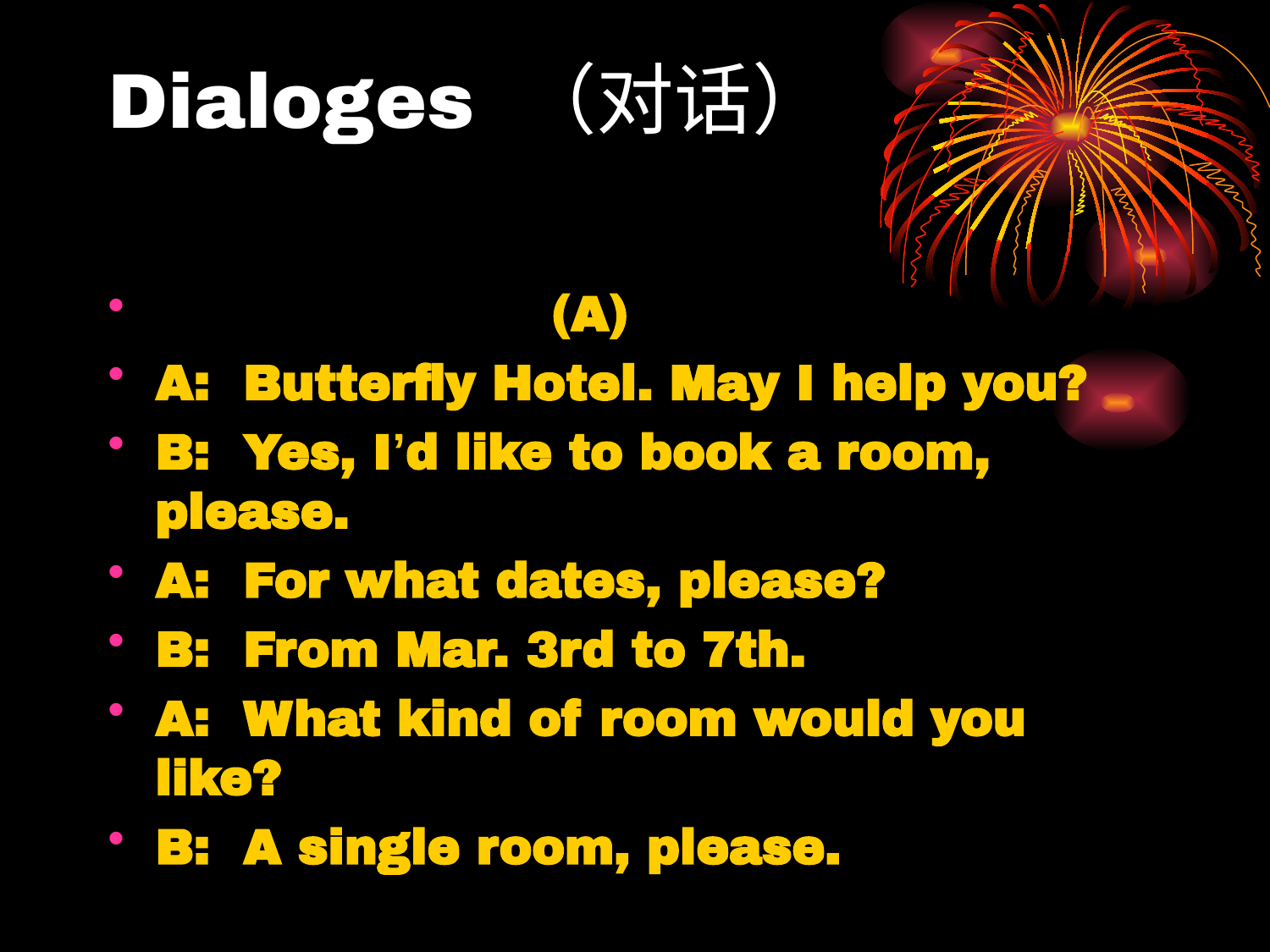

Dialoges （对话）
                        (A)
A:  Butterfly Hotel. May I help you?
B:  Yes, I’d like to book a room,    please.
A:  For what dates, please?
B:  From Mar. 3rd to 7th.
A:  What kind of room would you like?
B:  A single room, please.